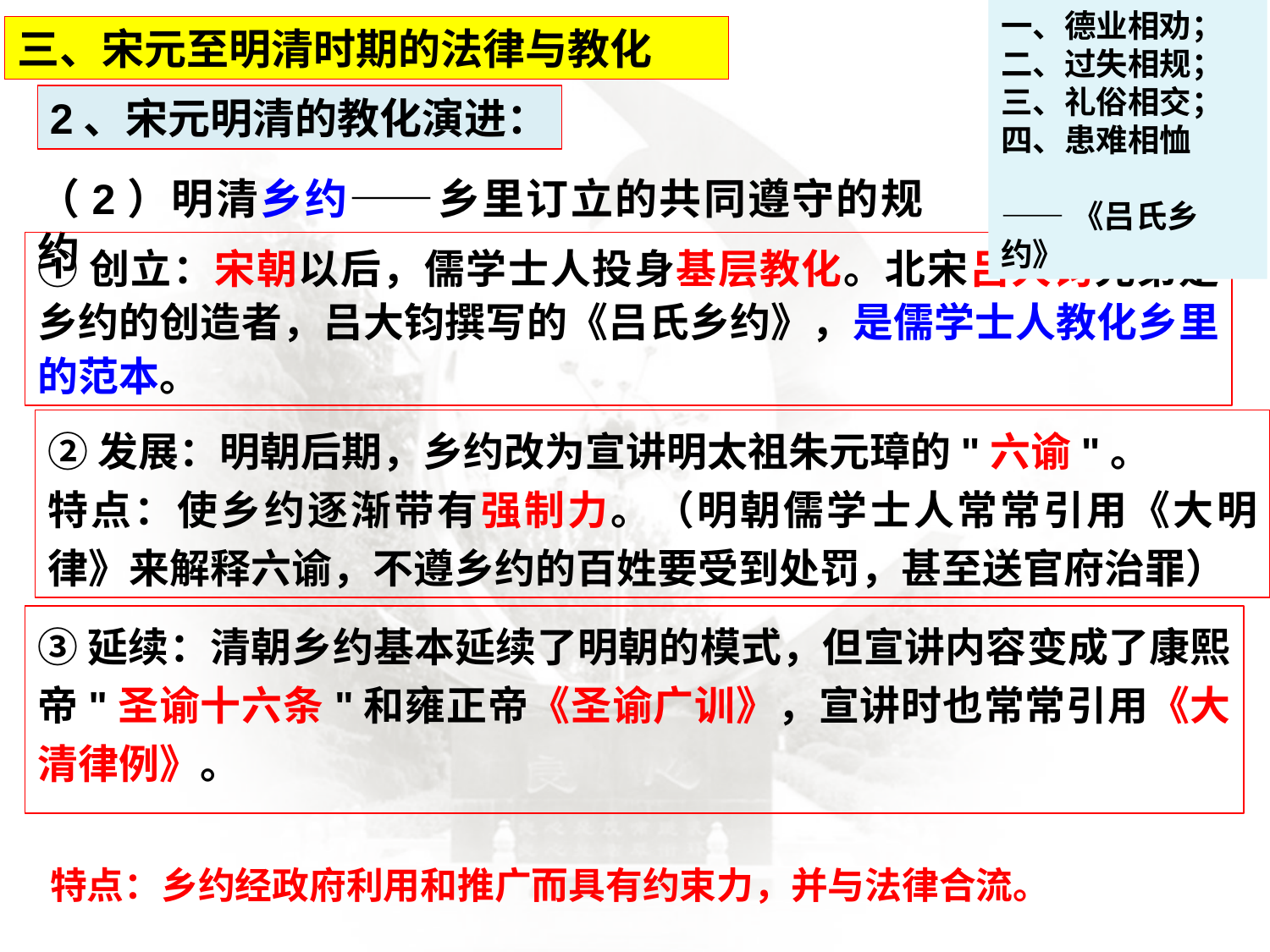

一、德业相劝；
二、过失相规；
三、礼俗相交；
四、患难相恤
——《吕氏乡约》
三、宋元至明清时期的法律与教化
2、宋元明清的教化演进：
（2）明清乡约——乡里订立的共同遵守的规约
①创立：宋朝以后，儒学士人投身基层教化。北宋吕大钧兄弟是乡约的创造者，吕大钧撰写的《吕氏乡约》，是儒学士人教化乡里的范本。
②发展：明朝后期，乡约改为宣讲明太祖朱元璋的"六谕"。
特点：使乡约逐渐带有强制力。（明朝儒学士人常常引用《大明律》来解释六谕，不遵乡约的百姓要受到处罚，甚至送官府治罪）
③延续：清朝乡约基本延续了明朝的模式，但宣讲内容变成了康熙帝"圣谕十六条"和雍正帝《圣谕广训》，宣讲时也常常引用《大清律例》。
特点：乡约经政府利用和推广而具有约束力，并与法律合流。